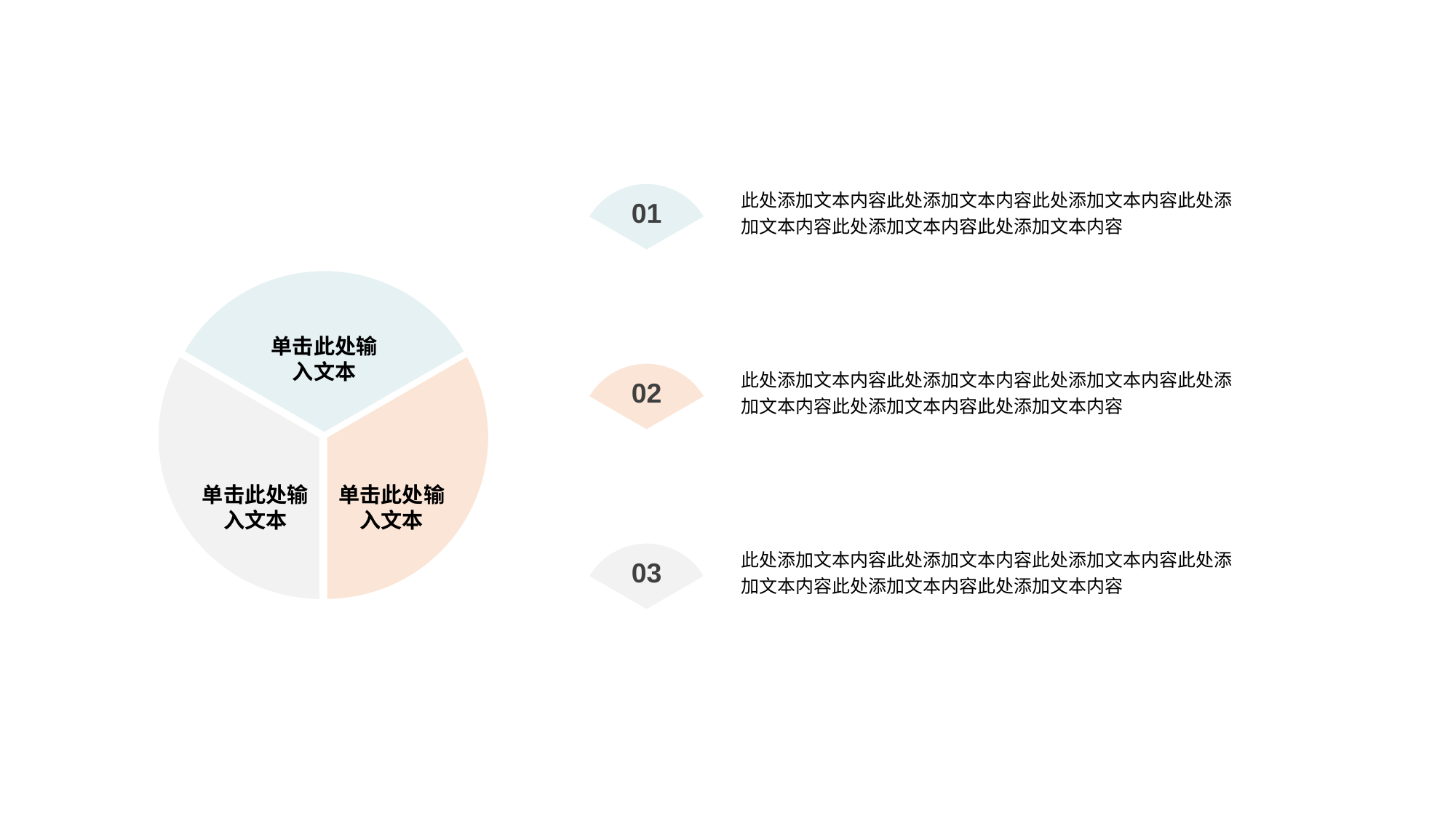

此处添加文本内容此处添加文本内容此处添加文本内容此处添加文本内容此处添加文本内容此处添加文本内容

01

单击此处输入文本

单击此处输入文本

单击此处输入文本
此处添加文本内容此处添加文本内容此处添加文本内容此处添加文本内容此处添加文本内容此处添加文本内容

02
此处添加文本内容此处添加文本内容此处添加文本内容此处添加文本内容此处添加文本内容此处添加文本内容

03